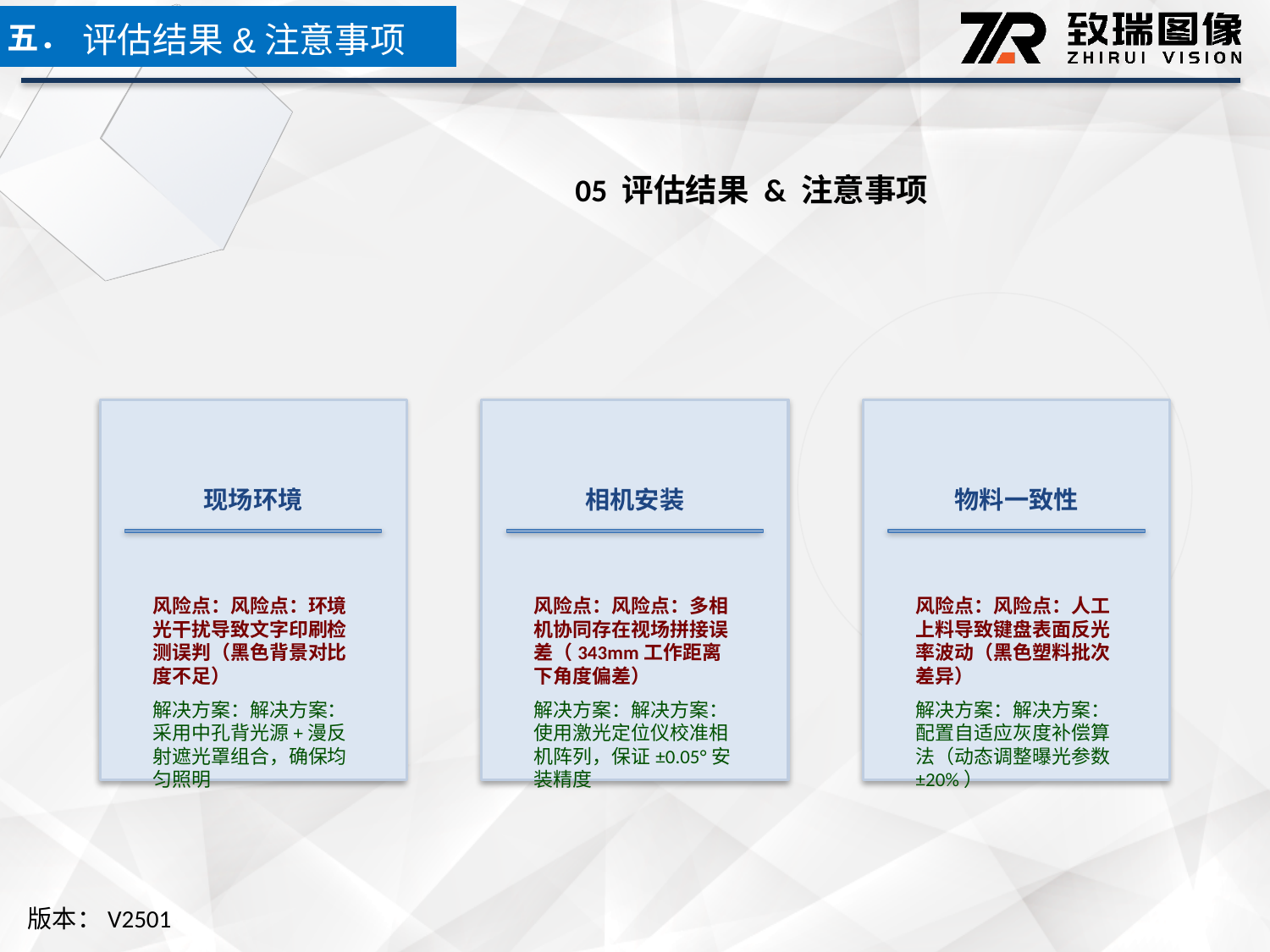

五．
评估结果&注意事项

05 评估结果 & 注意事项

现场环境

相机安装

物料一致性

风险点：风险点：环境光干扰导致文字印刷检测误判（黑色背景对比度不足）
解决方案：解决方案：采用中孔背光源+漫反射遮光罩组合，确保均匀照明

风险点：风险点：多相机协同存在视场拼接误差（343mm工作距离下角度偏差）
解决方案：解决方案：使用激光定位仪校准相机阵列，保证±0.05°安装精度

风险点：风险点：人工上料导致键盘表面反光率波动（黑色塑料批次差异）
解决方案：解决方案：配置自适应灰度补偿算法（动态调整曝光参数±20%）